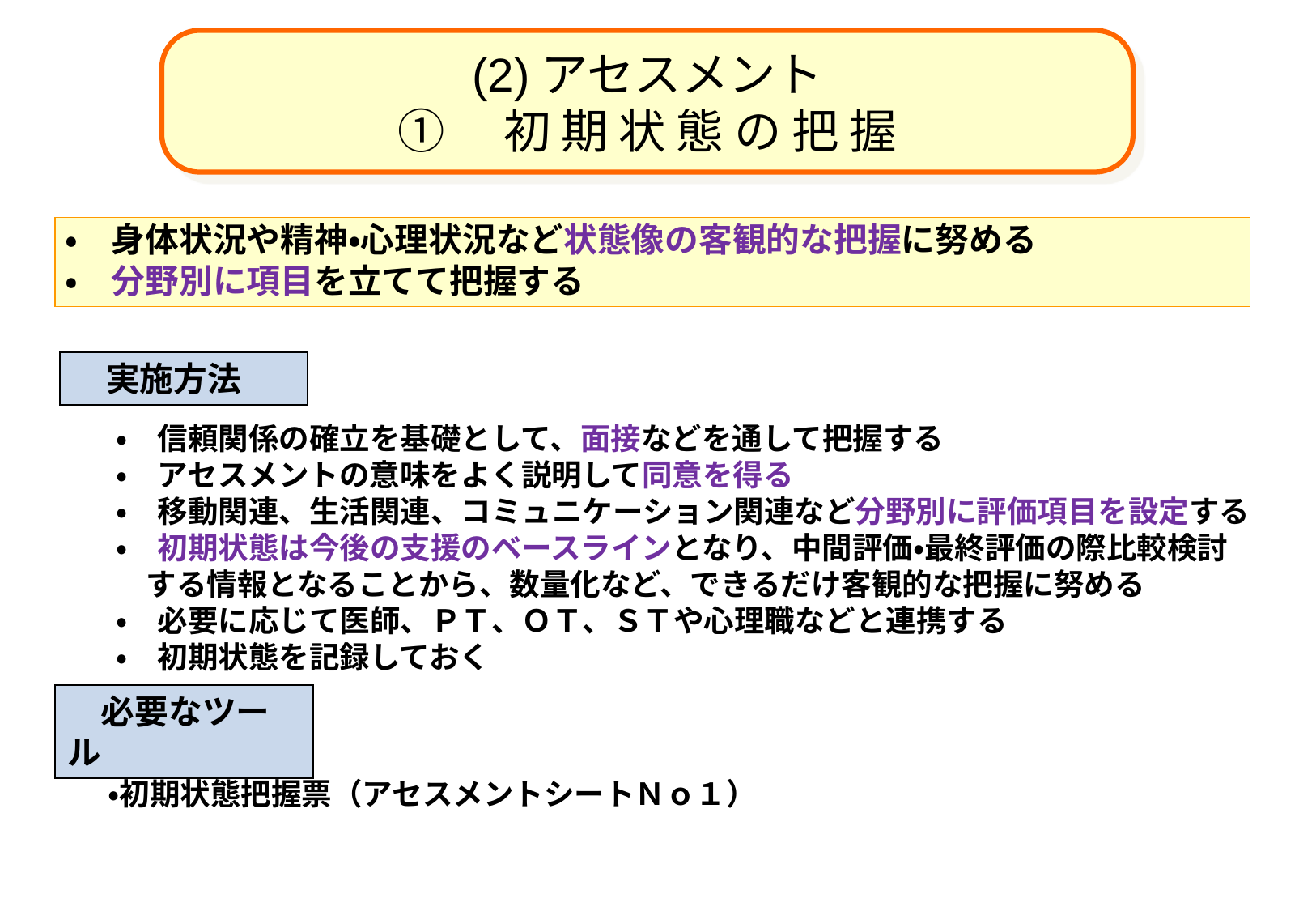

(2)アセスメント
①　初 期 状 態 の 把 握
・　身体状況や精神・心理状況など状態像の客観的な把握に努める
・　分野別に項目を立てて把握する
　実施方法
　・　信頼関係の確立を基礎として、面接などを通して把握する
　・　アセスメントの意味をよく説明して同意を得る
　・　移動関連、生活関連、コミュニケーション関連など分野別に評価項目を設定する
　・　初期状態は今後の支援のベースラインとなり、中間評価・最終評価の際比較検討
　　する情報となることから、数量化など、できるだけ客観的な把握に努める
　・　必要に応じて医師、ＰＴ、ＯＴ、ＳＴや心理職などと連携する
　・　初期状態を記録しておく

　必要なツール
・初期状態把握票（アセスメントシートＮｏ１）